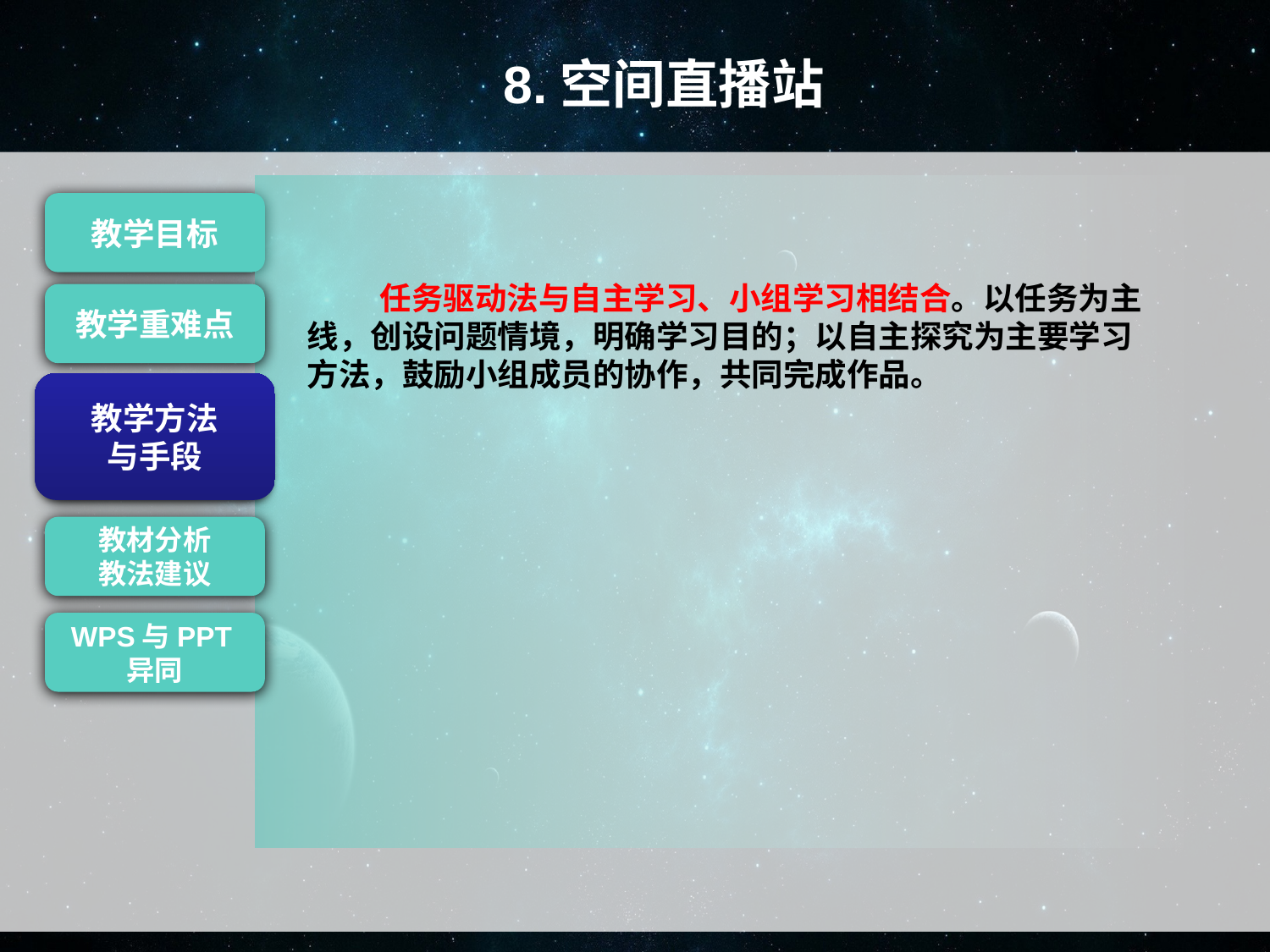

8.空间直播站

         任务驱动法与自主学习、小组学习相结合。以任务为主线，创设问题情境，明确学习目的；以自主探究为主要学习方法，鼓励小组成员的协作，共同完成作品。

教学目标
教学重难点
教学方法
与手段
教学方法
与手段
教材分析
教法建议
WPS与PPT异同